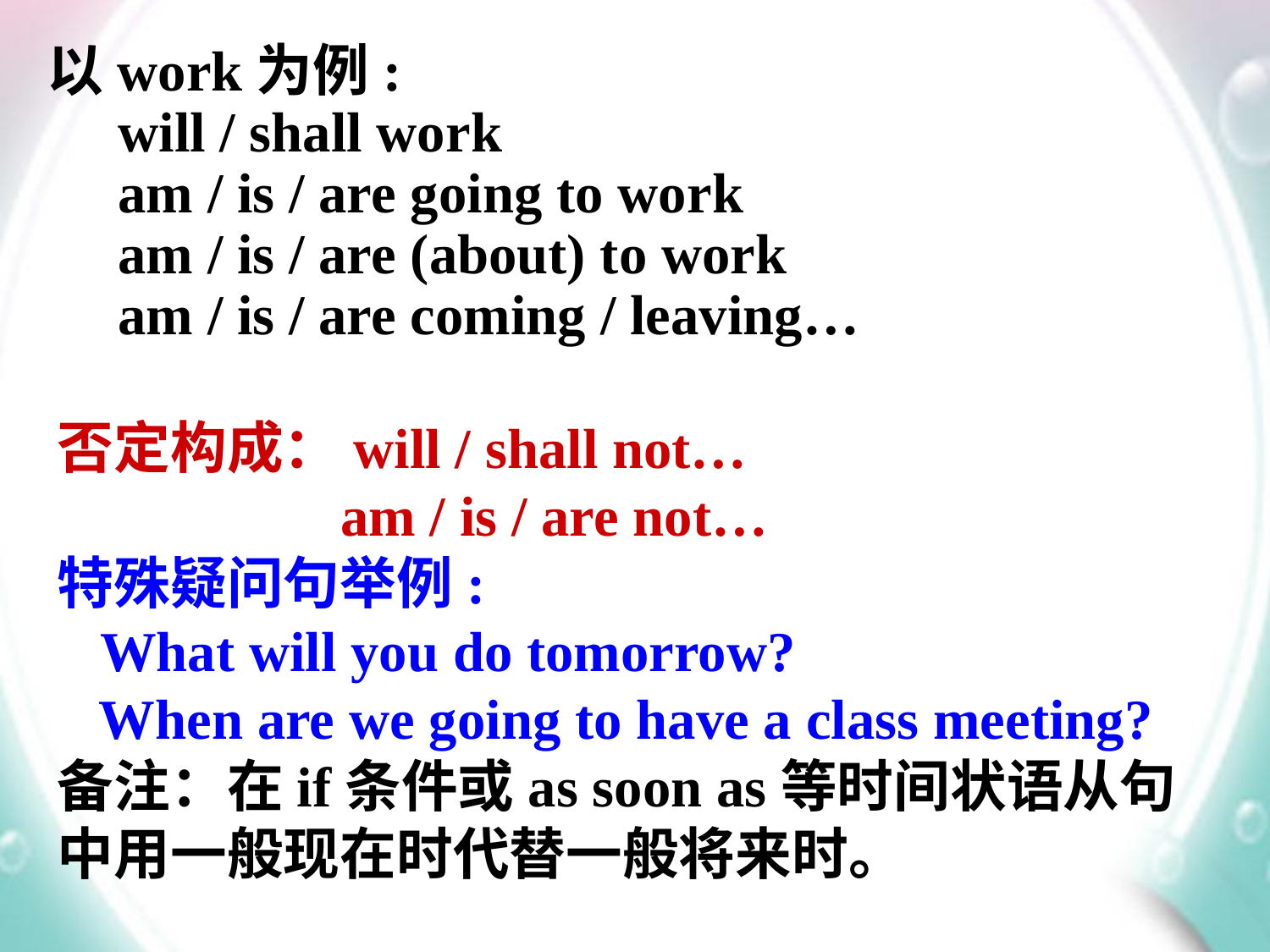

以work为例:
     will / shall work
     am / is / are going to work
     am / is / are (about) to work
     am / is / are coming / leaving…
否定构成：will / shall not…
                    am / is / are not…
特殊疑问句举例:
   What will you do tomorrow?
   When are we going to have a class meeting?
备注：在if条件或as soon as等时间状语从句中用一般现在时代替一般将来时。